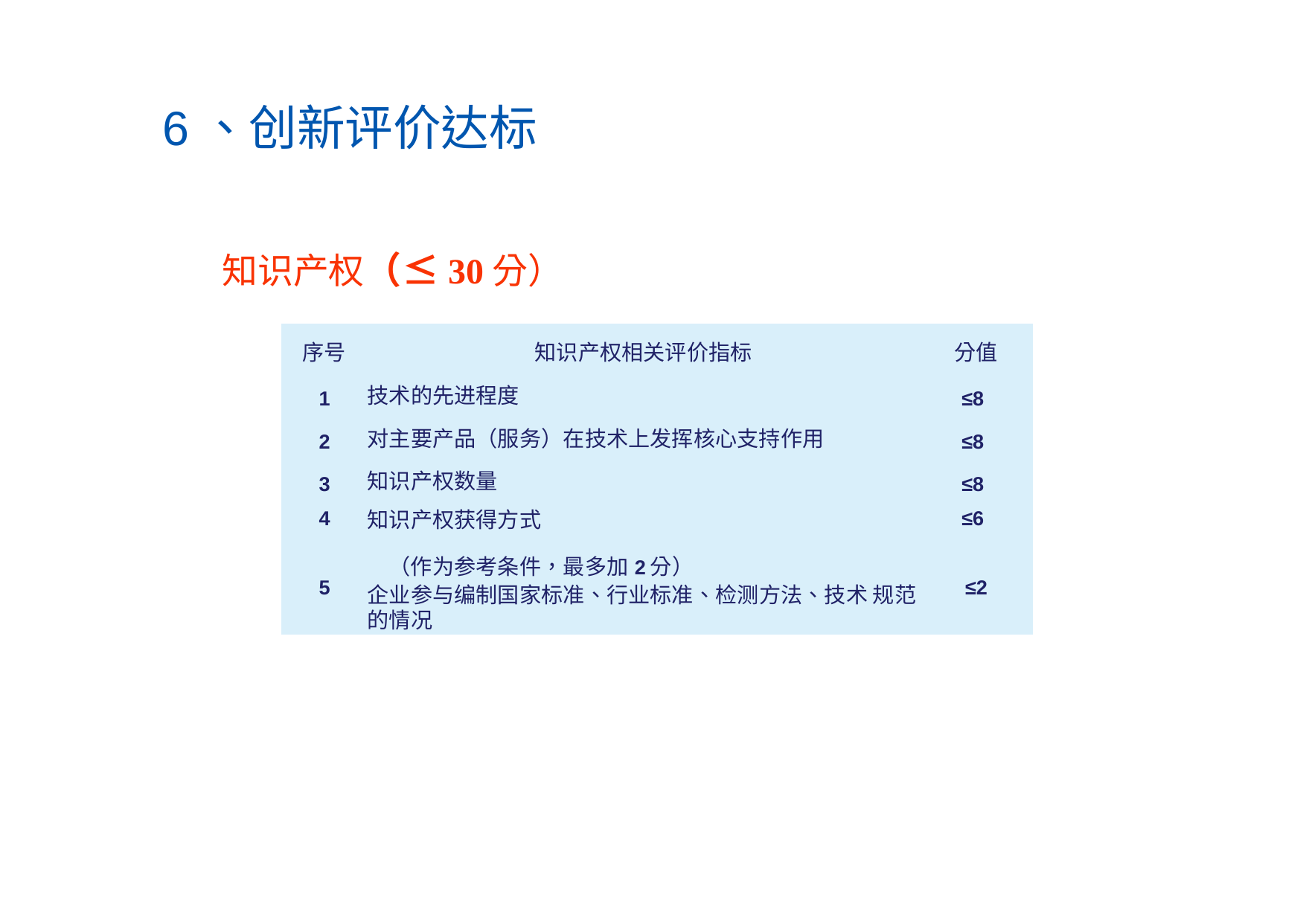

6、创新评价达标
知识产权（≤30分）
| 序号 | 知识产权相关评价指标 | 分值 |
| --- | --- | --- |
| 1 | 技术的先进程度 | ≤8 |
| 2 | 对主要产品（服务）在技术上发挥核心支持作用 | ≤8 |
| 3 | 知识产权数量 | ≤8 |
| 4 | 知识产权获得方式 | ≤6 |
| 5 | （作为参考条件，最多加2分） 企业参与编制国家标准、行业标准、检测方法、技术 规范的情况 | ≤2 |